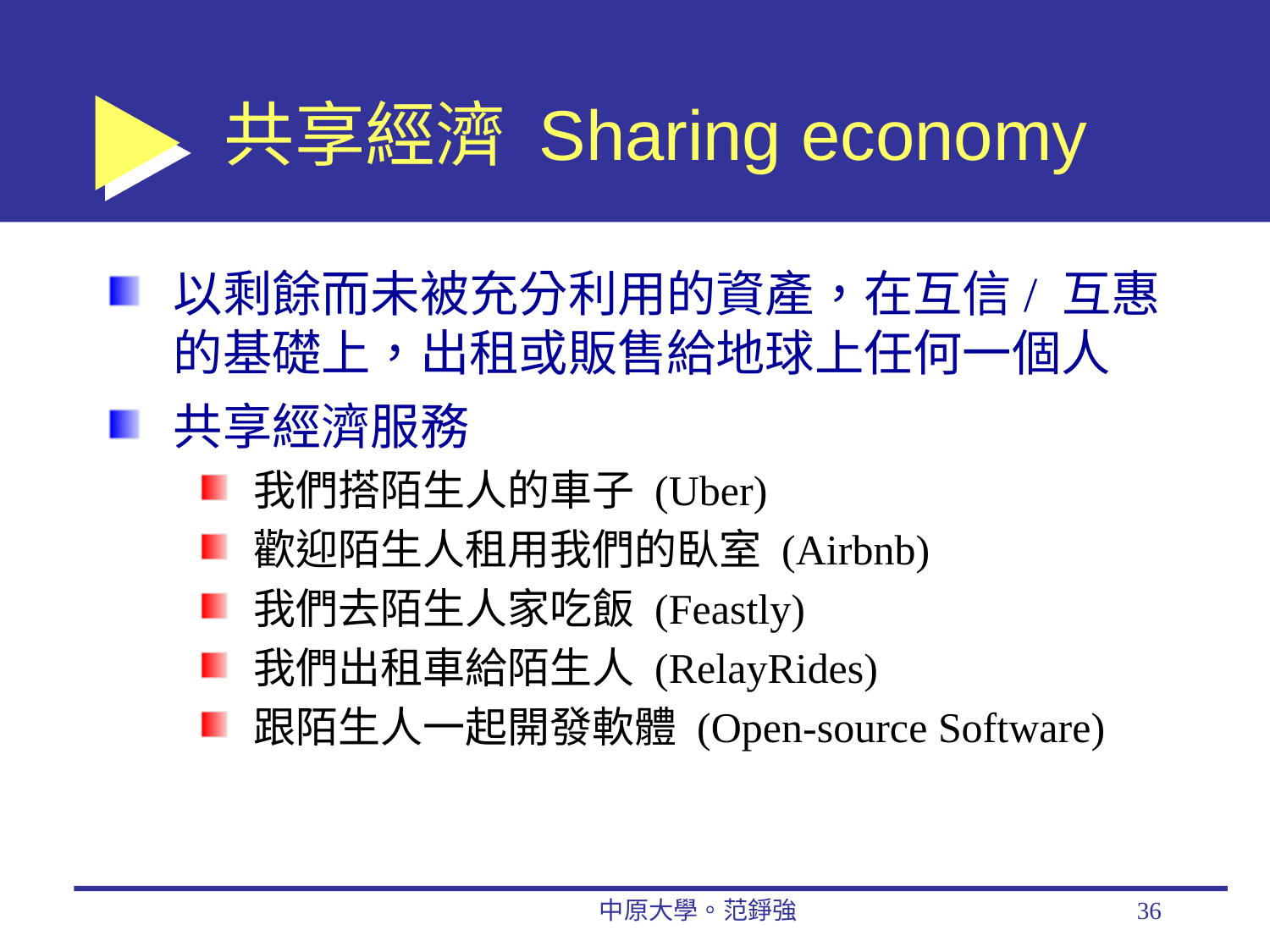

# 共享經濟 Sharing economy
以剩餘而未被充分利用的資產，在互信/ 互惠的基礎上，出租或販售給地球上任何一個人
共享經濟服務
我們搭陌生人的車子 (Uber)
歡迎陌生人租用我們的臥室 (Airbnb)
我們去陌生人家吃飯 (Feastly)
我們出租車給陌生人 (RelayRides)
跟陌生人一起開發軟體 (Open-source Software)

中原大學。范錚強
36